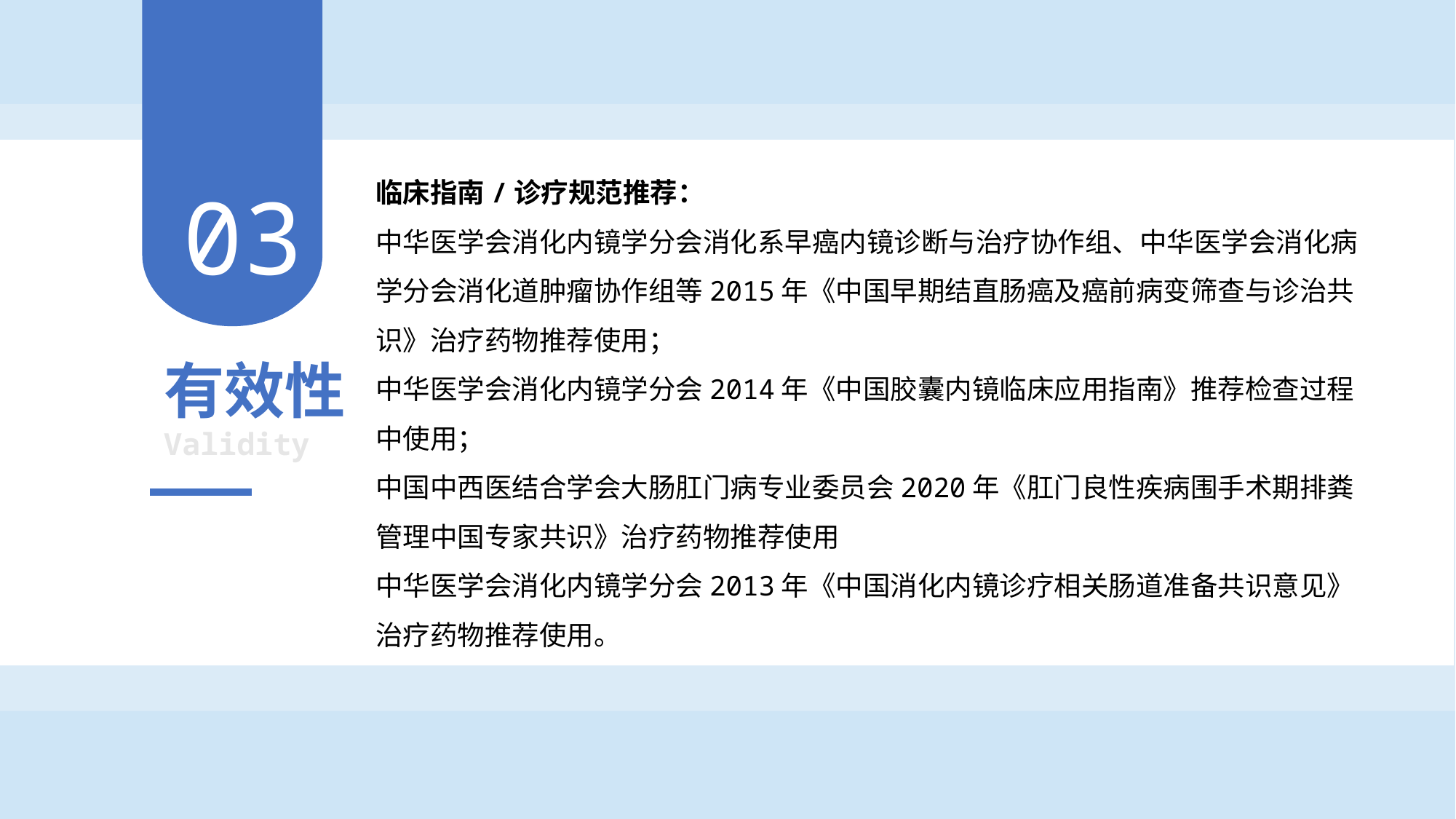

临床指南/诊疗规范推荐：
中华医学会消化内镜学分会消化系早癌内镜诊断与治疗协作组、中华医学会消化病学分会消化道肿瘤协作组等2015年《中国早期结直肠癌及癌前病变筛查与诊治共识》治疗药物推荐使用；
中华医学会消化内镜学分会2014年《中国胶囊内镜临床应用指南》推荐检查过程中使用；
中国中西医结合学会大肠肛门病专业委员会2020年《肛门良性疾病围手术期排粪管理中国专家共识》治疗药物推荐使用
中华医学会消化内镜学分会2013年《中国消化内镜诊疗相关肠道准备共识意见》治疗药物推荐使用。
03
有效性
Validity